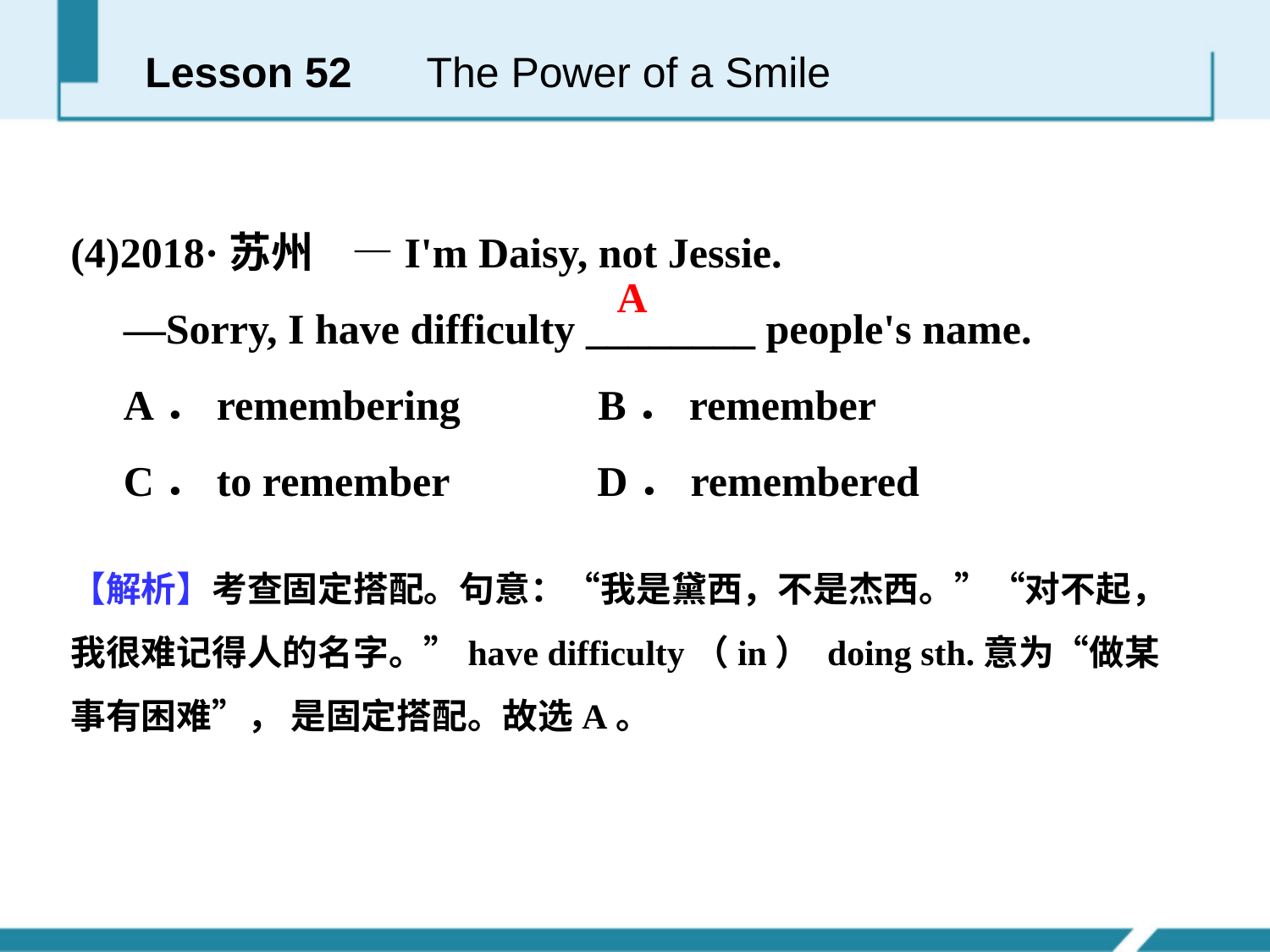

Lesson 52 　The Power of a Smile
(4)2018·苏州    —I'm Daisy, not Jessie.
     —Sorry, I have difficulty ________ people's name.
     A．remembering             B．remember
     C．to remember              D．remembered
A

【解析】考查固定搭配。句意：“我是黛西，不是杰西。”“对不起，我很难记得人的名字。”have difficulty（in） doing sth.意为“做某事有困难”， 是固定搭配。故选A。